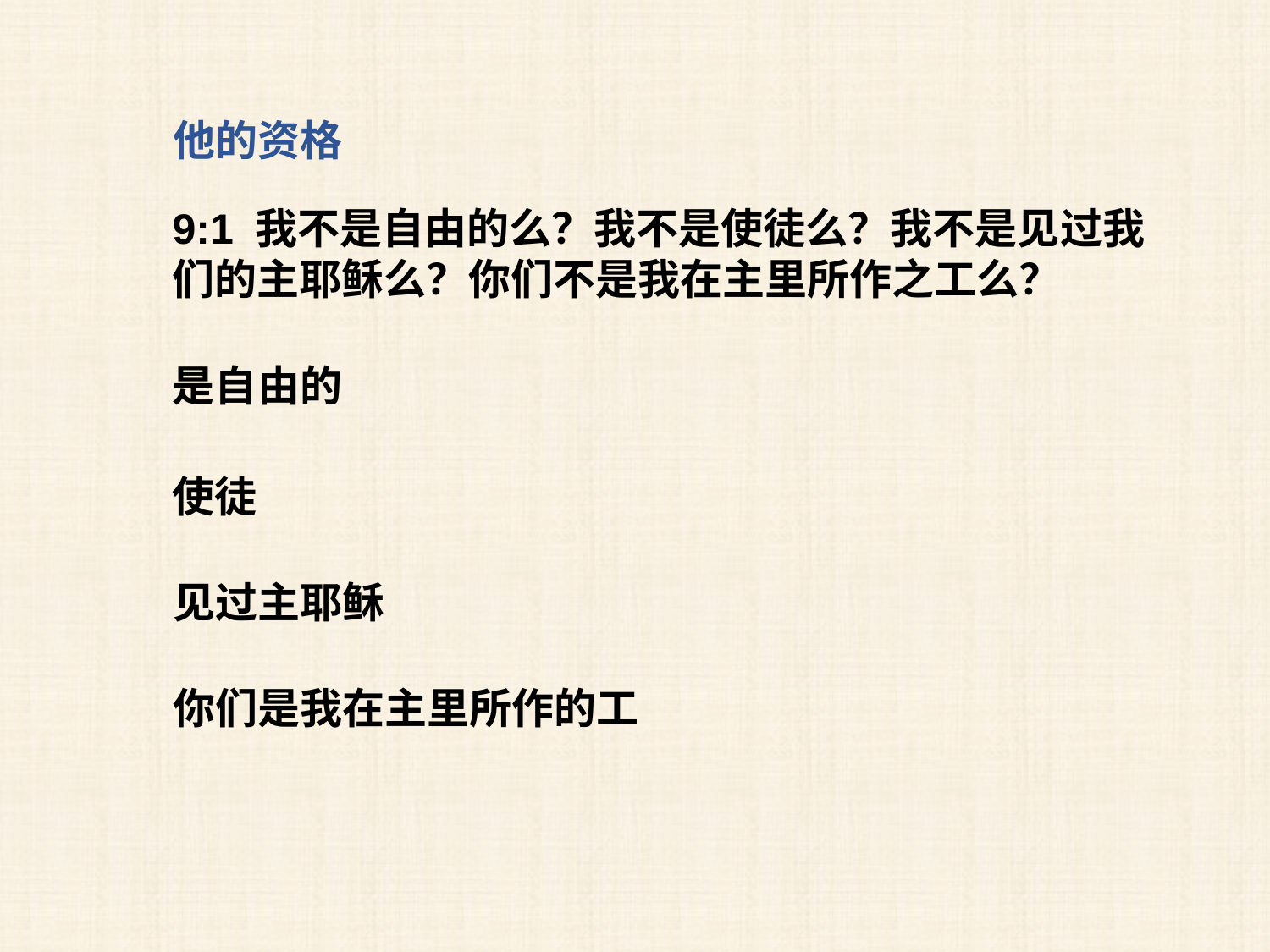

他的资格
9:1 我不是自由的么？我不是使徒么？我不是见过我们的主耶稣么？你们不是我在主里所作之工么？
是自由的
使徒
见过主耶稣
你们是我在主里所作的工